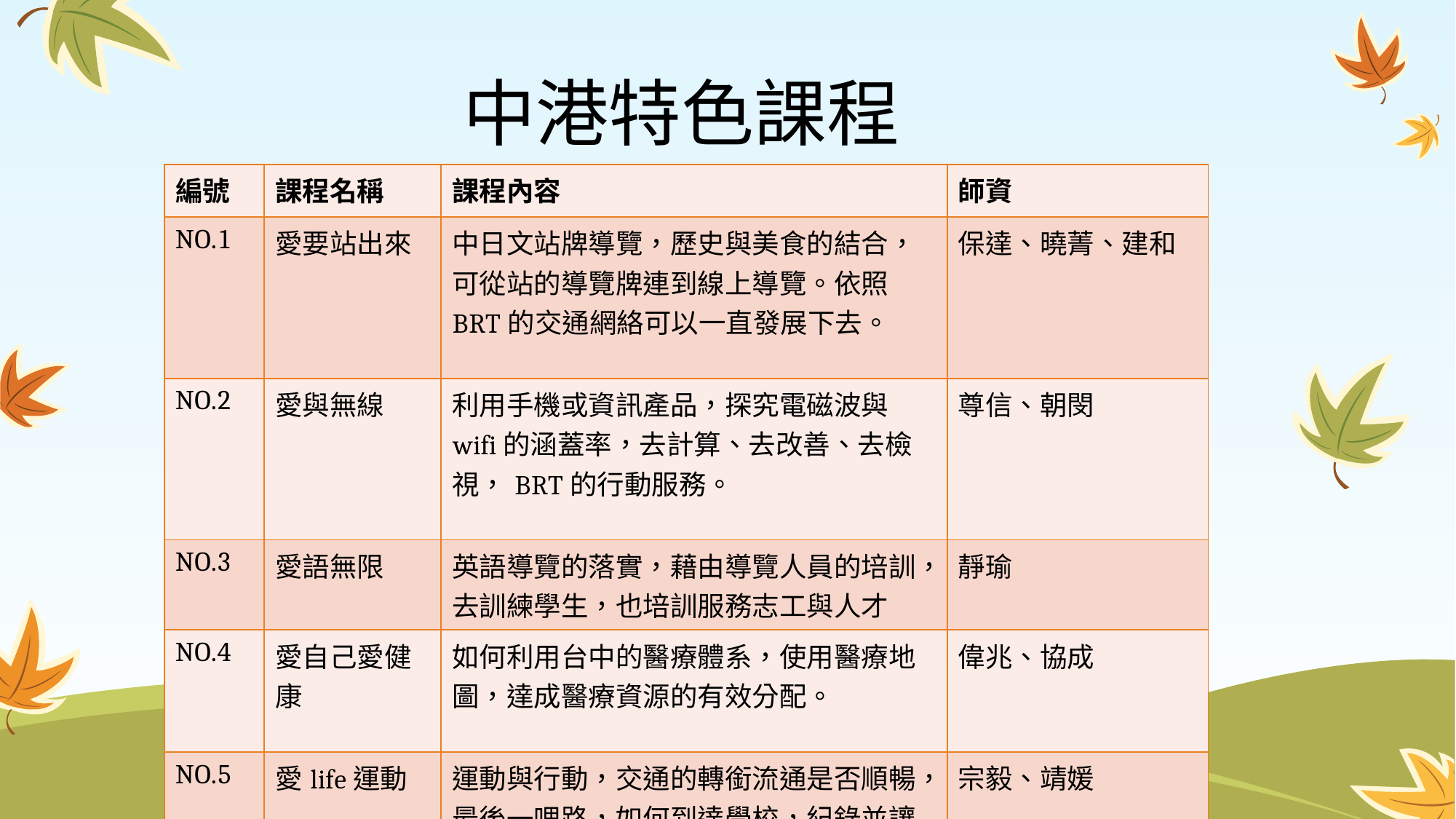

# 中港特色課程
| 編號 | 課程名稱 | 課程內容 | 師資 |
| --- | --- | --- | --- |
| NO.1 | 愛要站出來 | 中日文站牌導覽，歷史與美食的結合，可從站的導覽牌連到線上導覽。依照BRT的交通網絡可以一直發展下去。 | 保達、曉菁、建和 |
| NO.2 | 愛與無線 | 利用手機或資訊產品，探究電磁波與wifi的涵蓋率，去計算、去改善、去檢視，BRT的行動服務。 | 尊信、朝閔 |
| NO.3 | 愛語無限 | 英語導覽的落實，藉由導覽人員的培訓，去訓練學生，也培訓服務志工與人才 | 靜瑜 |
| NO.4 | 愛自己愛健康 | 如何利用台中的醫療體系，使用醫療地圖，達成醫療資源的有效分配。 | 偉兆、協成 |
| NO.5 | 愛life運動 | 運動與行動，交通的轉銜流通是否順暢，最後一哩路，如何到達學校，紀錄並讓學生學會解決問題，提出方案。 | 宗毅、靖媛 |